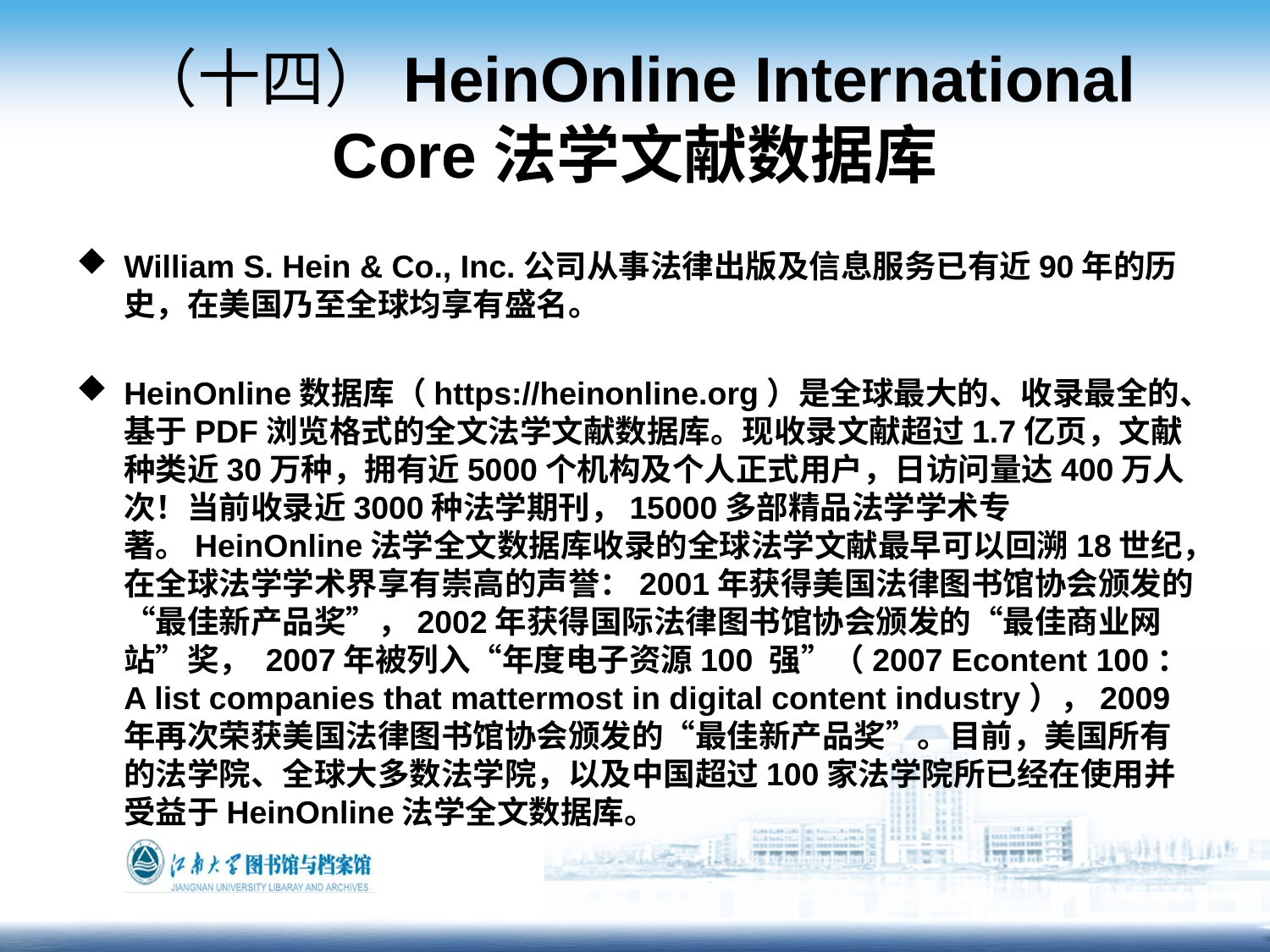

# （十四）HeinOnline International Core法学文献数据库
William S. Hein & Co., Inc.公司从事法律出版及信息服务已有近90年的历史，在美国乃至全球均享有盛名。

HeinOnline数据库（https://heinonline.org）是全球最大的、收录最全的、基于PDF浏览格式的全文法学文献数据库。现收录文献超过1.7亿页，文献种类近30万种，拥有近5000个机构及个人正式用户，日访问量达400万人次！当前收录近3000种法学期刊，15000多部精品法学学术专著。HeinOnline法学全文数据库收录的全球法学文献最早可以回溯18世纪，在全球法学学术界享有崇高的声誉：2001年获得美国法律图书馆协会颁发的“最佳新产品奖”，2002年获得国际法律图书馆协会颁发的“最佳商业网站”奖， 2007年被列入“年度电子资源100 强”（2007 Econtent 100：A list companies that mattermost in digital content industry），2009年再次荣获美国法律图书馆协会颁发的“最佳新产品奖”。目前，美国所有的法学院、全球大多数法学院，以及中国超过100家法学院所已经在使用并受益于HeinOnline法学全文数据库。